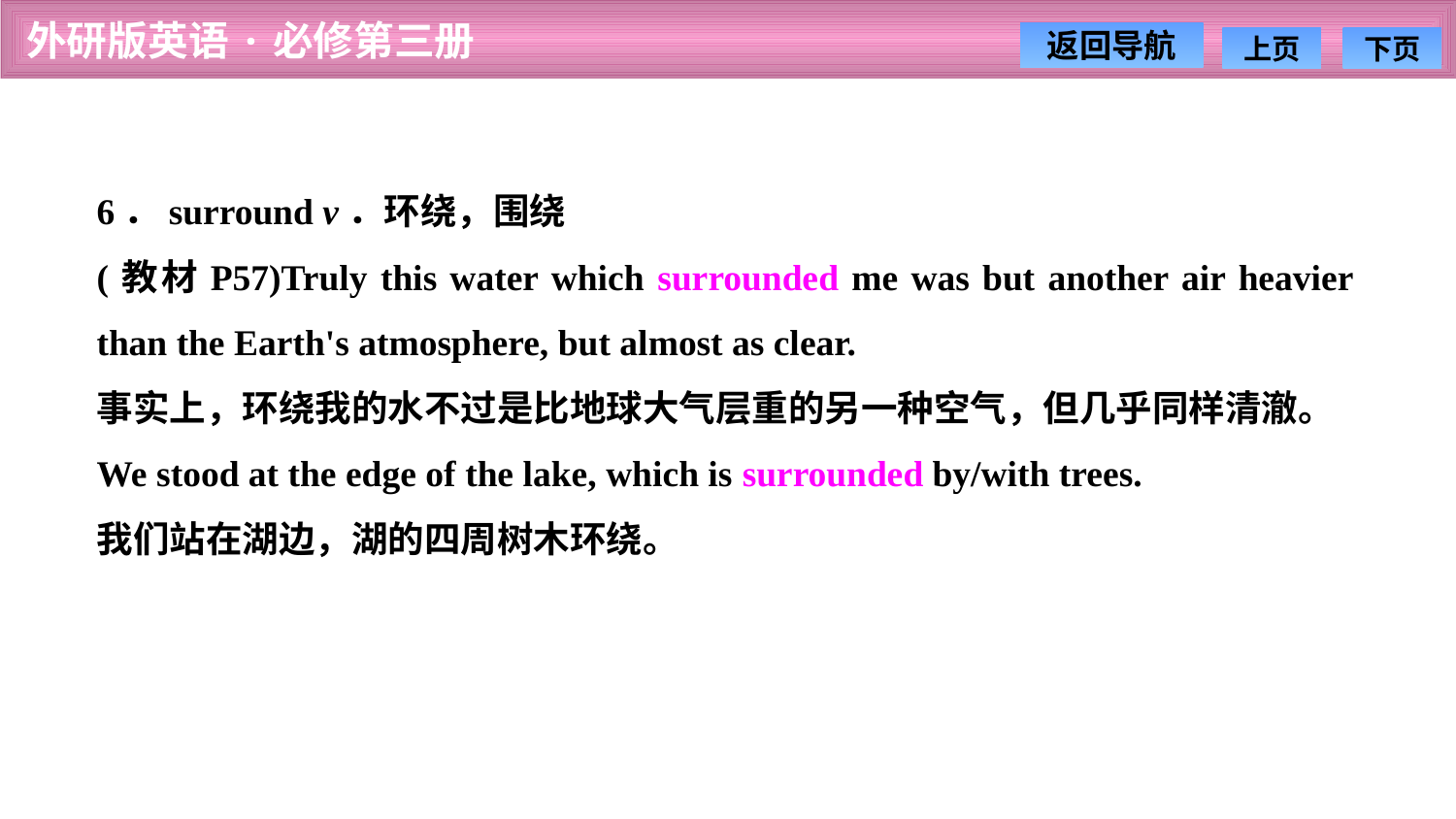

6．surround v．环绕，围绕
(教材P57)Truly this water which surrounded me was but another air heavier than the Earth's atmosphere, but almost as clear.
事实上，环绕我的水不过是比地球大气层重的另一种空气，但几乎同样清澈。
We stood at the edge of the lake, which is surrounded by/with trees.
我们站在湖边，湖的四周树木环绕。